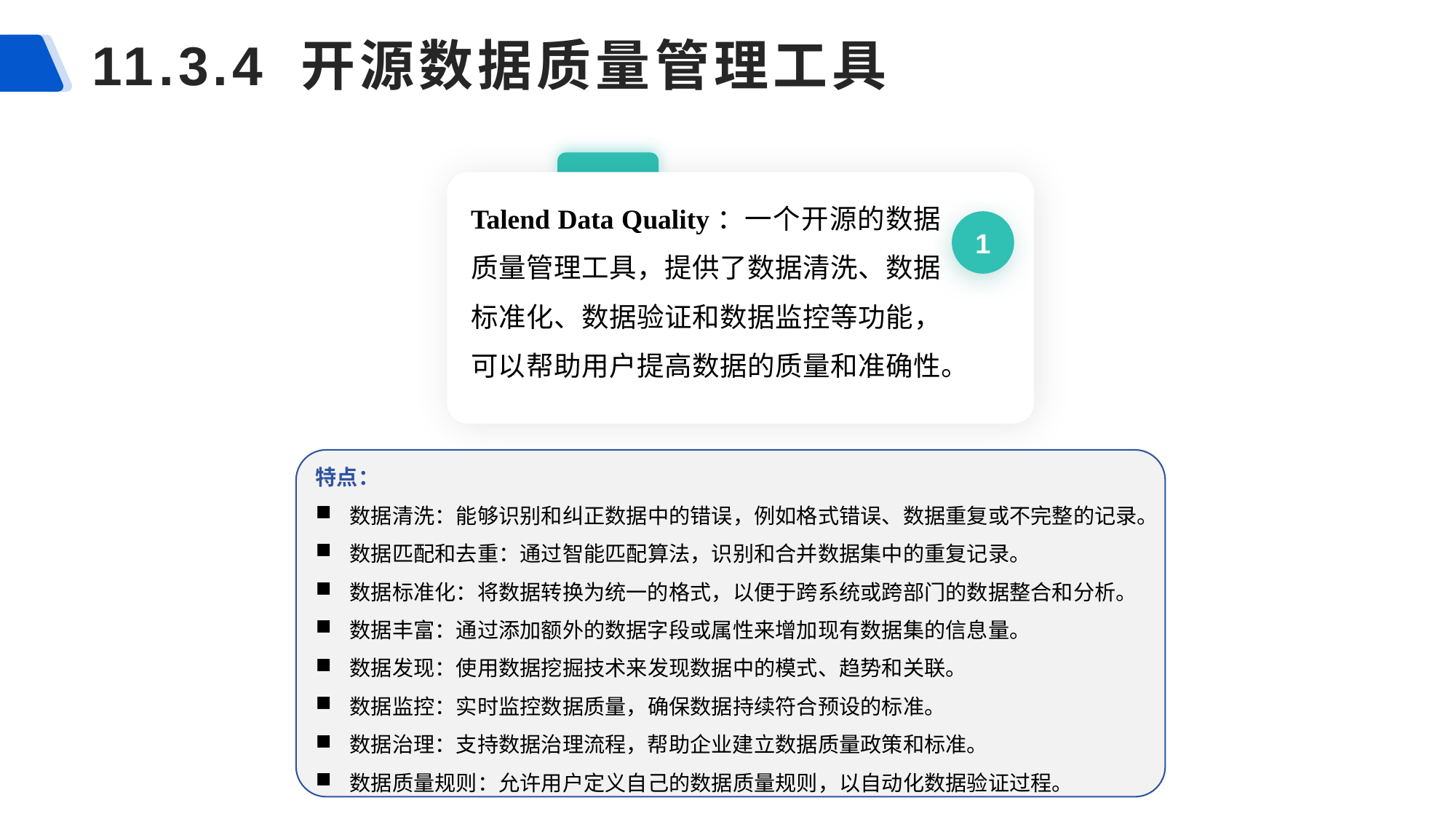

# 11.3.4 开源数据质量管理工具

Talend Data Quality：一个开源的数据质量管理工具，提供了数据清洗、数据标准化、数据验证和数据监控等功能，可以帮助用户提高数据的质量和准确性。
1
特点：
数据清洗：能够识别和纠正数据中的错误，例如格式错误、数据重复或不完整的记录。
数据匹配和去重：通过智能匹配算法，识别和合并数据集中的重复记录。
数据标准化：将数据转换为统一的格式，以便于跨系统或跨部门的数据整合和分析。
数据丰富：通过添加额外的数据字段或属性来增加现有数据集的信息量。
数据发现：使用数据挖掘技术来发现数据中的模式、趋势和关联。
数据监控：实时监控数据质量，确保数据持续符合预设的标准。
数据治理：支持数据治理流程，帮助企业建立数据质量政策和标准。
数据质量规则：允许用户定义自己的数据质量规则，以自动化数据验证过程。